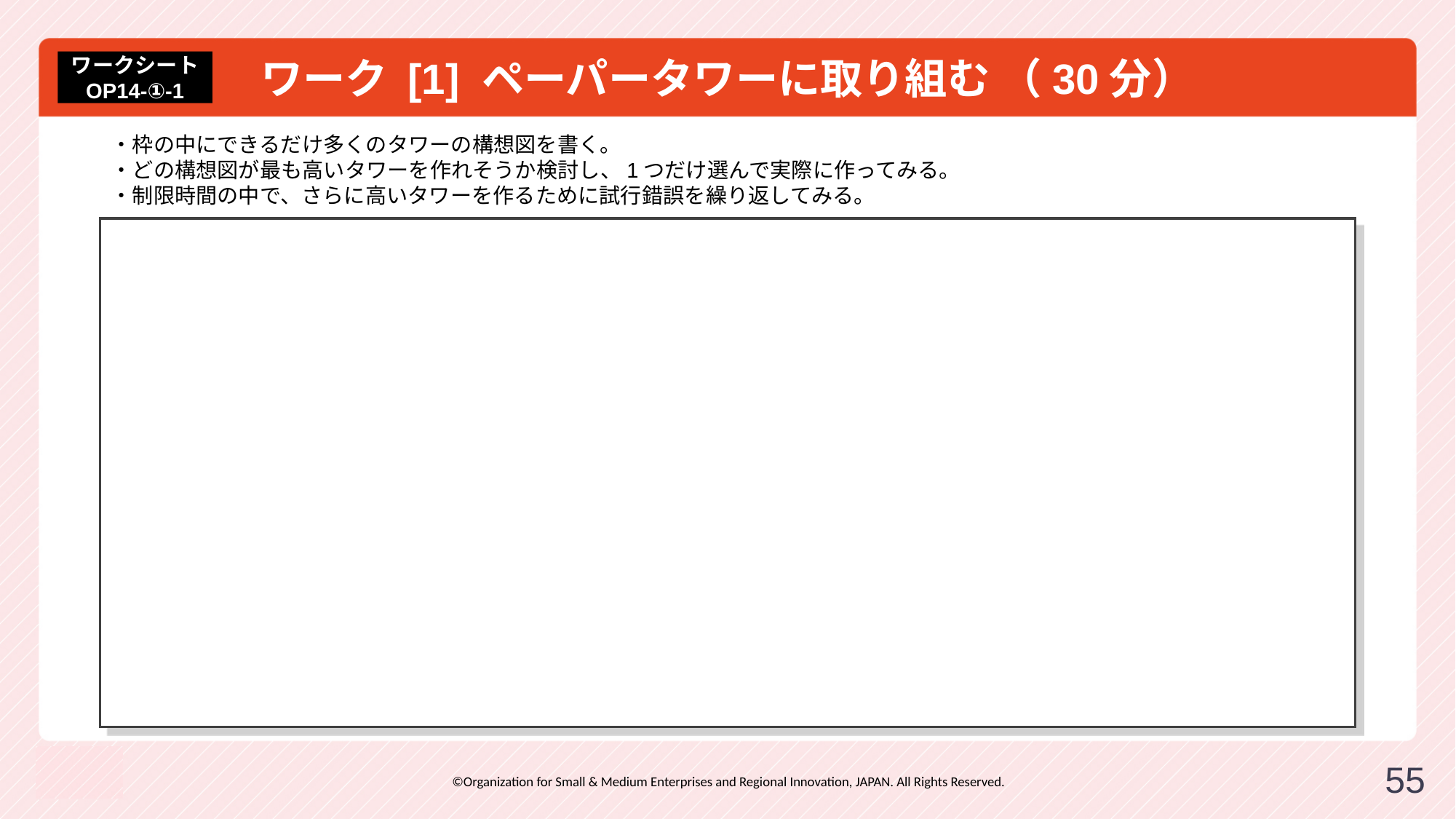

# ワーク [1] ペーパータワーに取り組む （30分）
ワークシート
OP14-①-1
・枠の中にできるだけ多くのタワーの構想図を書く。
・どの構想図が最も高いタワーを作れそうか検討し、1つだけ選んで実際に作ってみる。
・制限時間の中で、さらに高いタワーを作るために試行錯誤を繰り返してみる。